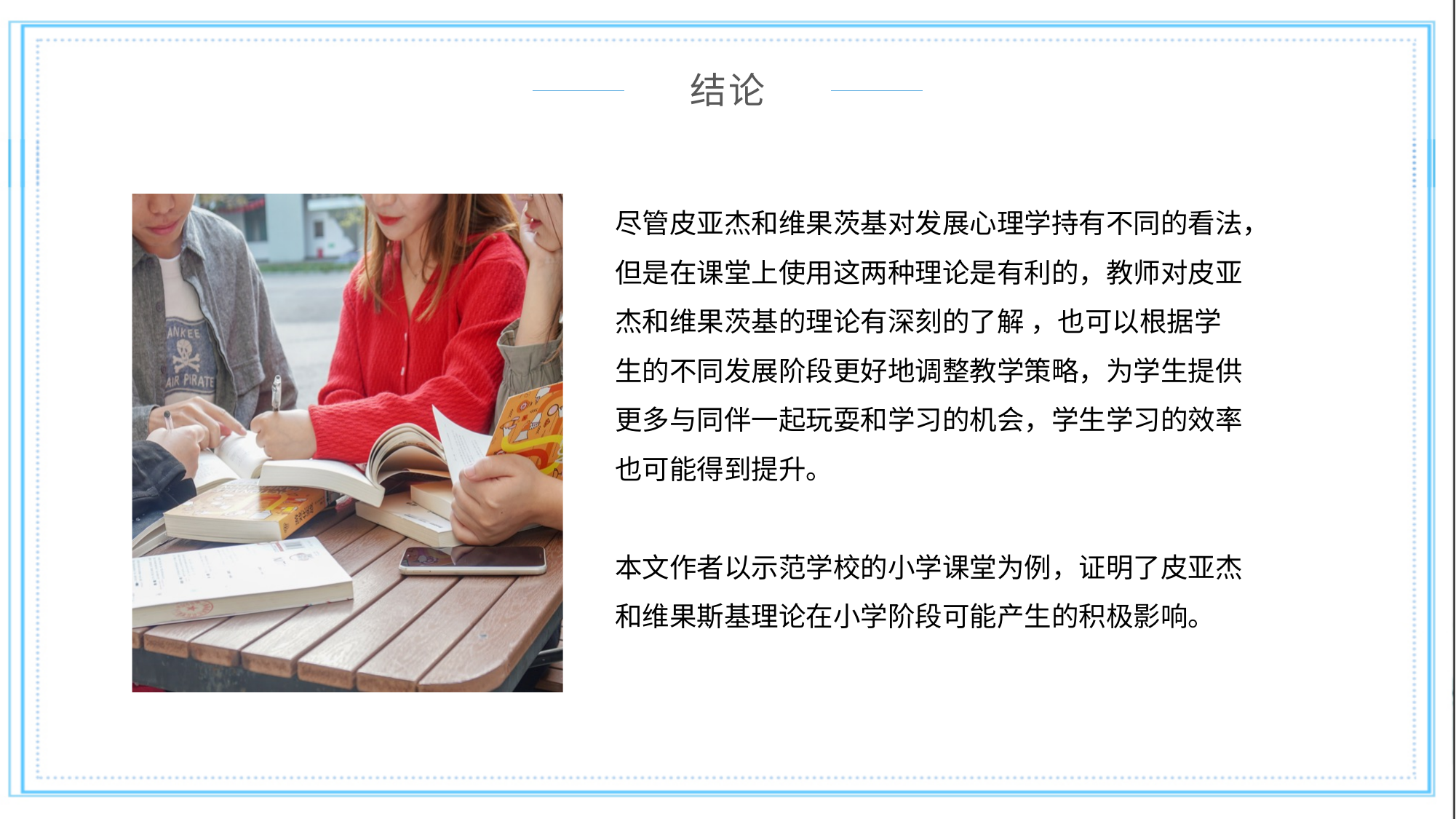

结论
尽管皮亚杰和维果茨基对发展心理学持有不同的看法，但是在课堂上使用这两种理论是有利的，教师对皮亚杰和维果茨基的理论有深刻的了解 ，也可以根据学生的不同发展阶段更好地调整教学策略，为学生提供更多与同伴一起玩耍和学习的机会，学生学习的效率也可能得到提升。

本文作者以示范学校的小学课堂为例，证明了皮亚杰和维果斯基理论在小学阶段可能产生的积极影响。